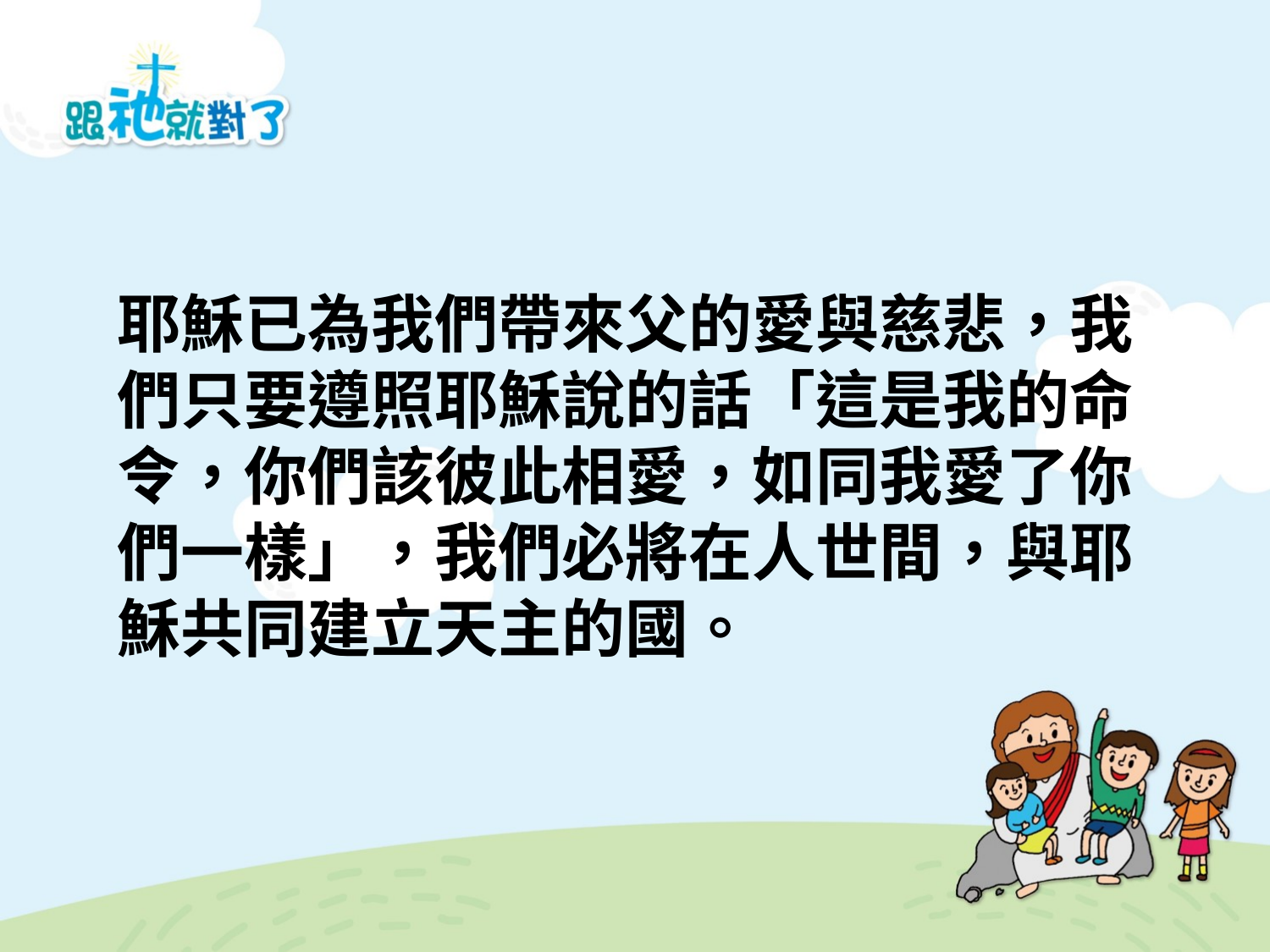

耶穌已為我們帶來父的愛與慈悲，我們只要遵照耶穌說的話「這是我的命令，你們該彼此相愛，如同我愛了你們一樣」，我們必將在人世間，與耶穌共同建立天主的國。